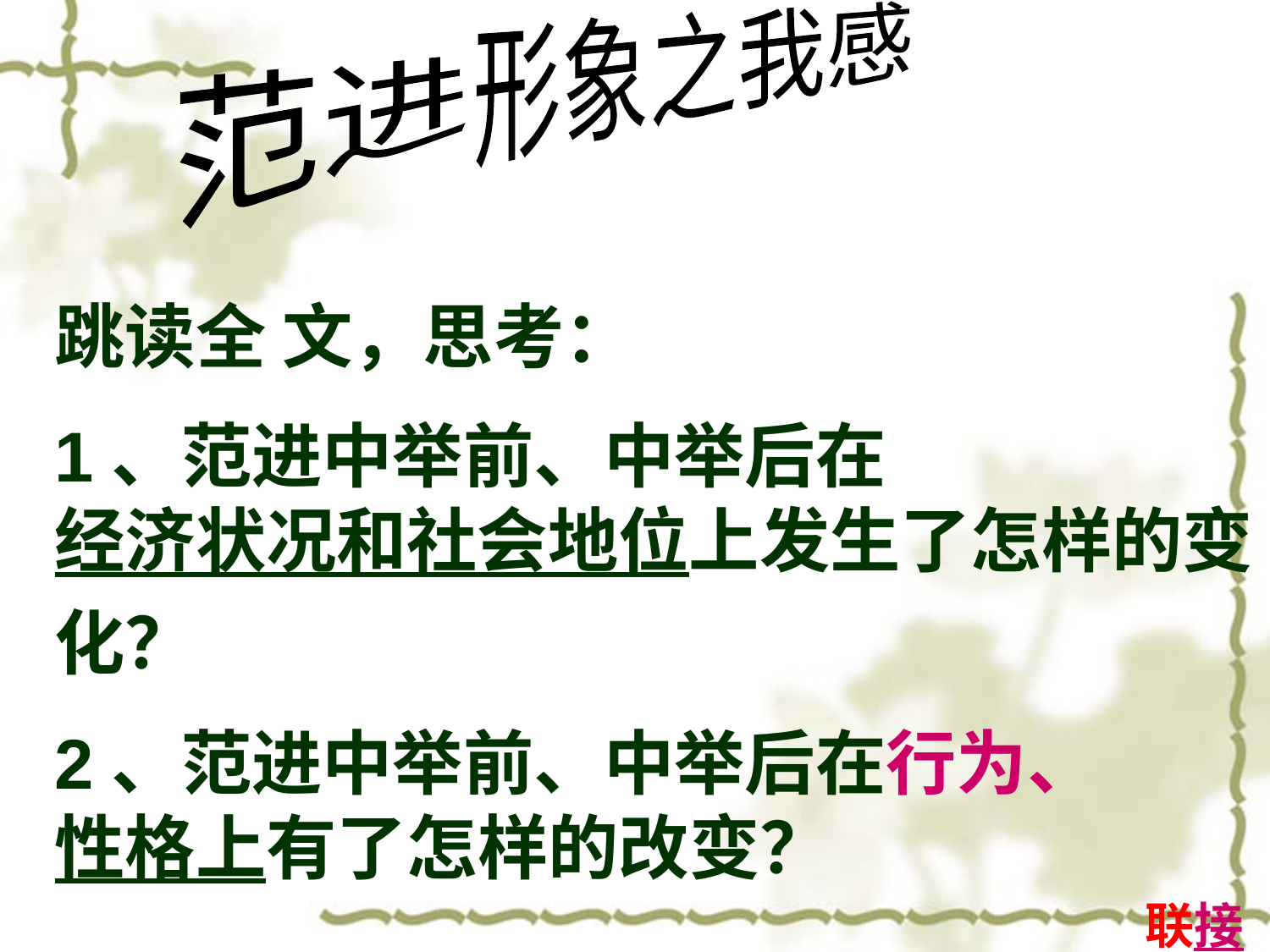

形象之我感
范进
跳读全 文，思考：
1、范进中举前、中举后在经济状况和社会地位上发生了怎样的变化？
2、范进中举前、中举后在行为、性格上有了怎样的改变？

联接